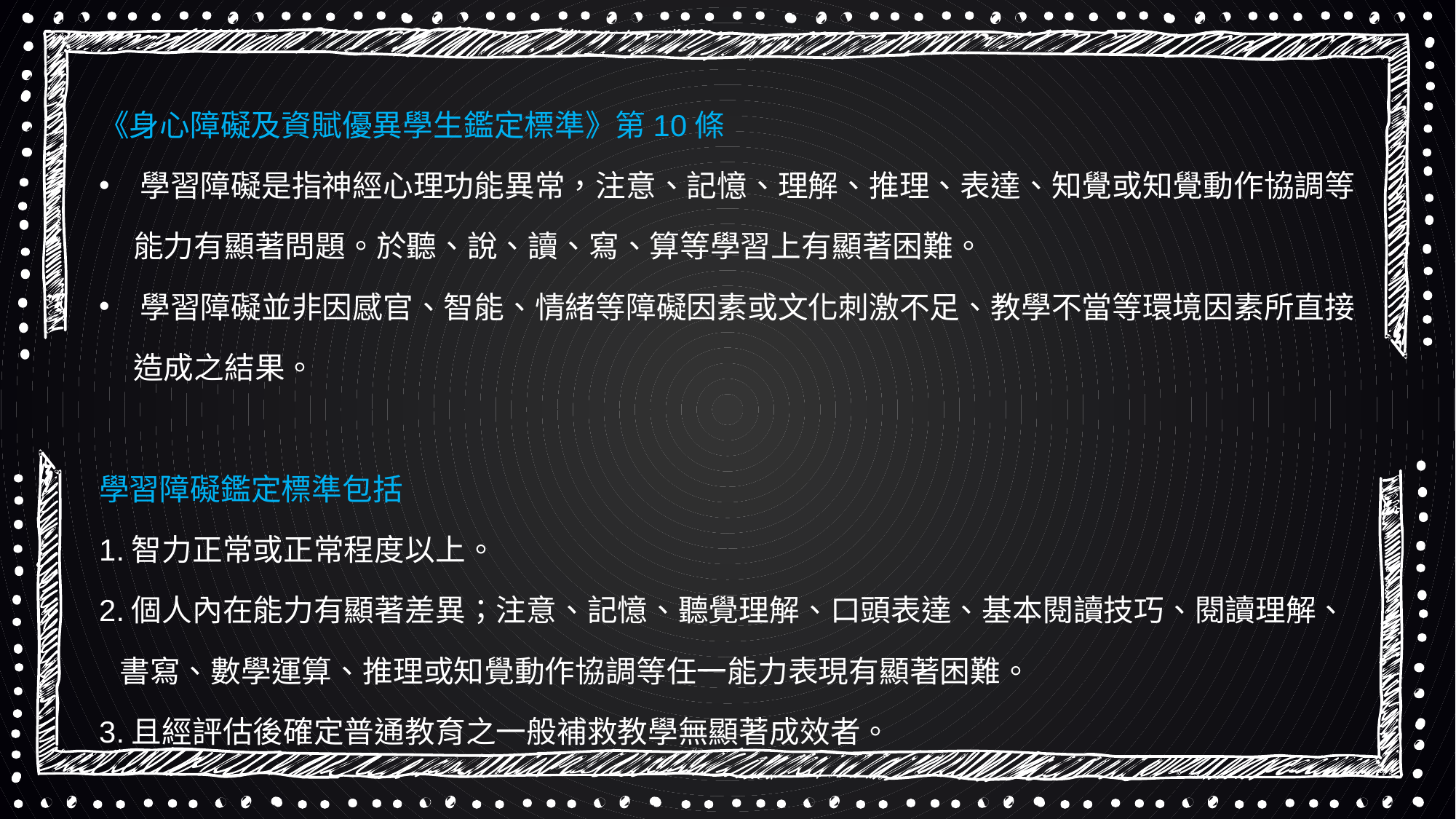

《身心障礙及資賦優異學生鑑定標準》第10條
學習障礙是指神經心理功能異常，注意、記憶、理解、推理、表達、知覺或知覺動作協調等
    能力有顯著問題。於聽、說、讀、寫、算等學習上有顯著困難。
學習障礙並非因感官、智能、情緒等障礙因素或文化刺激不足、教學不當等環境因素所直接
    造成之結果。

學習障礙鑑定標準包括
1.智力正常或正常程度以上。
2.個人內在能力有顯著差異；注意、記憶、聽覺理解、口頭表達、基本閱讀技巧、閱讀理解、
  書寫、數學運算、推理或知覺動作協調等任一能力表現有顯著困難。
3.且經評估後確定普通教育之一般補救教學無顯著成效者。